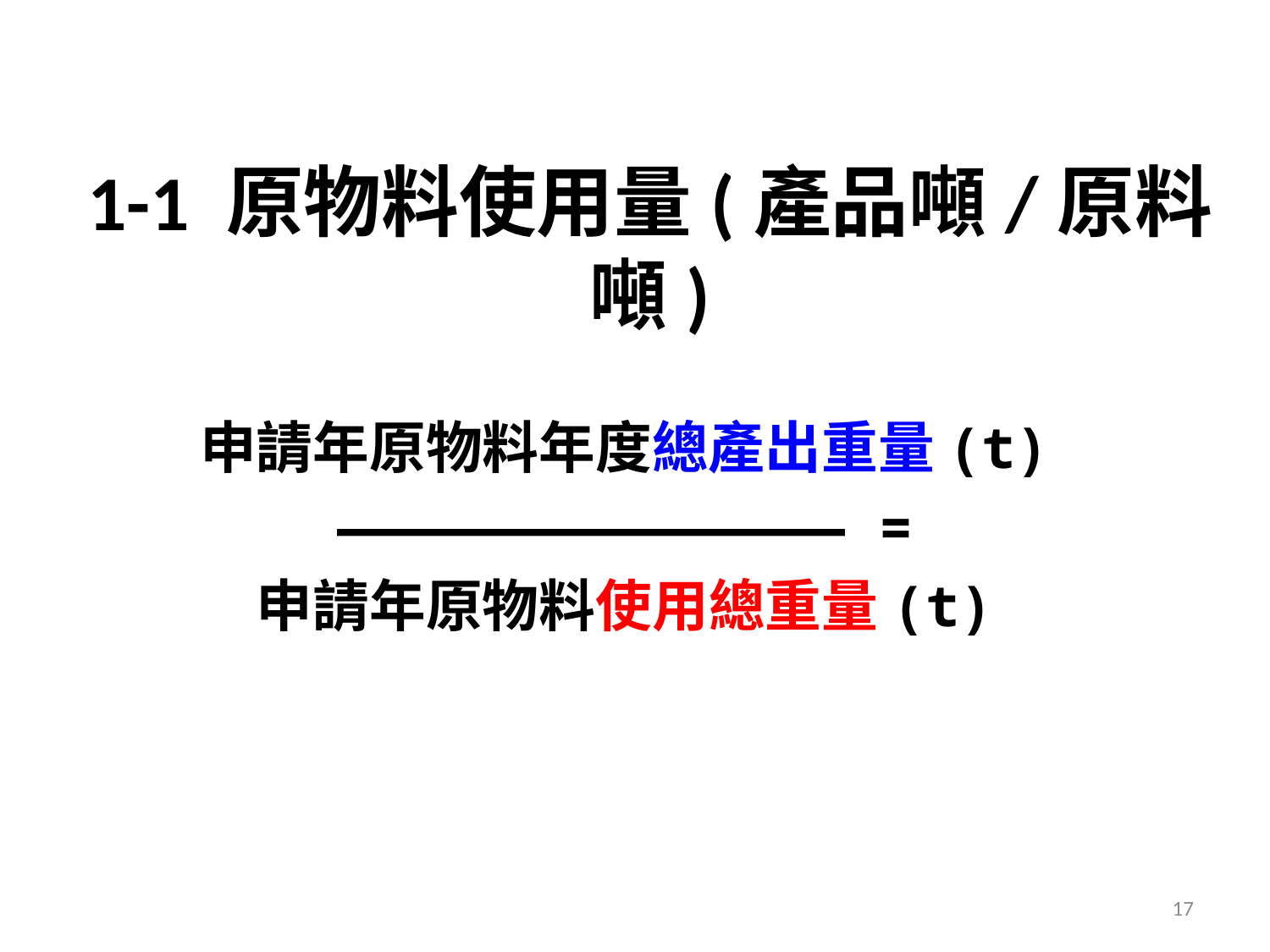

# 1-1 原物料使用量(產品噸/原料噸)
申請年原物料年度總產出重量(t)
――――――――――――――― =
申請年原物料使用總重量(t)

17